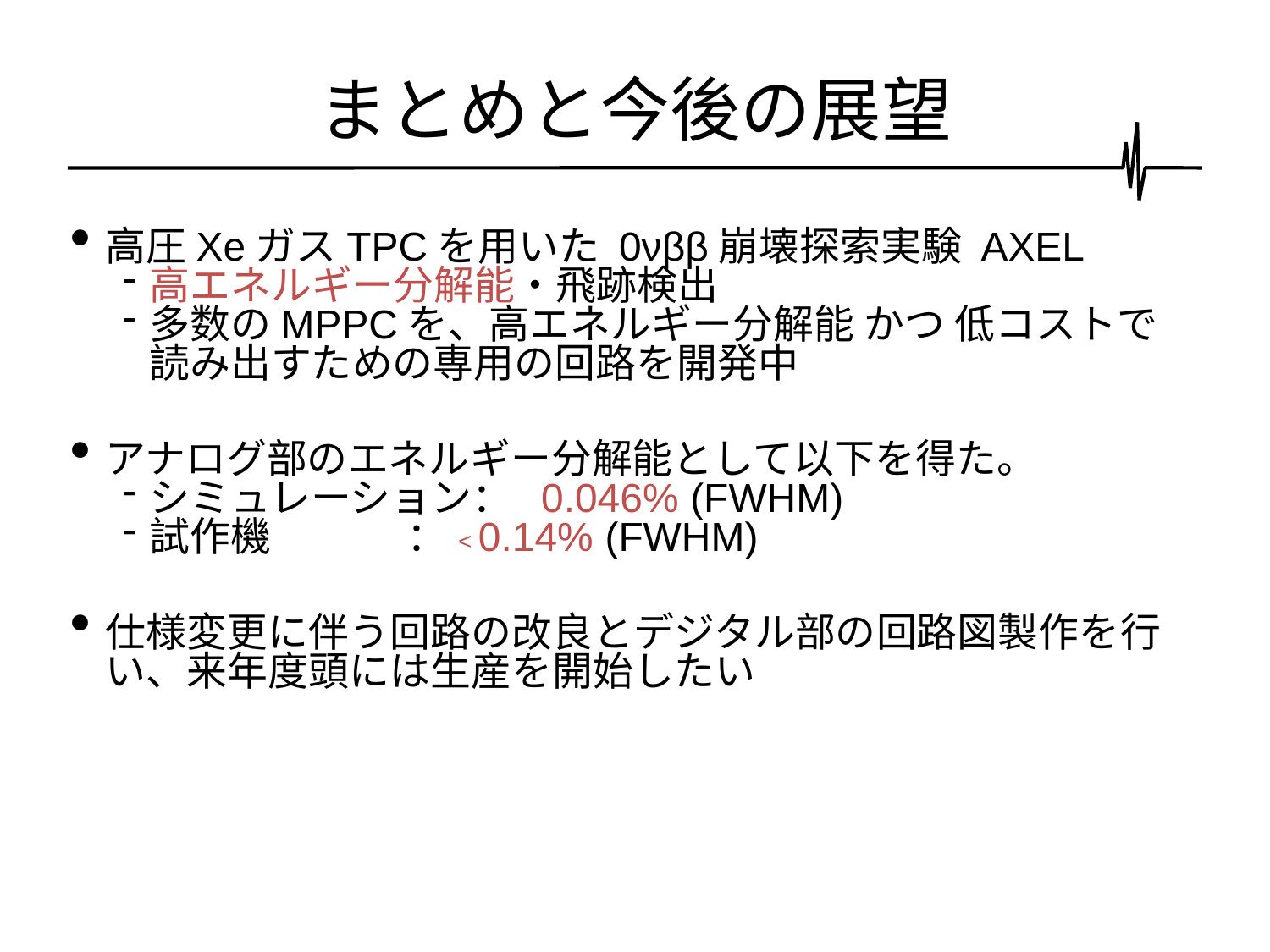

# まとめと今後の展望
17
高圧XeガスTPCを用いた 0νββ崩壊探索実験 AXEL
高エネルギー分解能・飛跡検出
多数のMPPCを、高エネルギー分解能 かつ 低コストで
読み出すための専用の回路を開発中
アナログ部のエネルギー分解能として以下を得た。
シミュレーション：  0.046% (FWHM)
試作機               ：< 0.14% (FWHM)
仕様変更に伴う回路の改良とデジタル部の回路図製作を行い、来年度頭には生産を開始したい